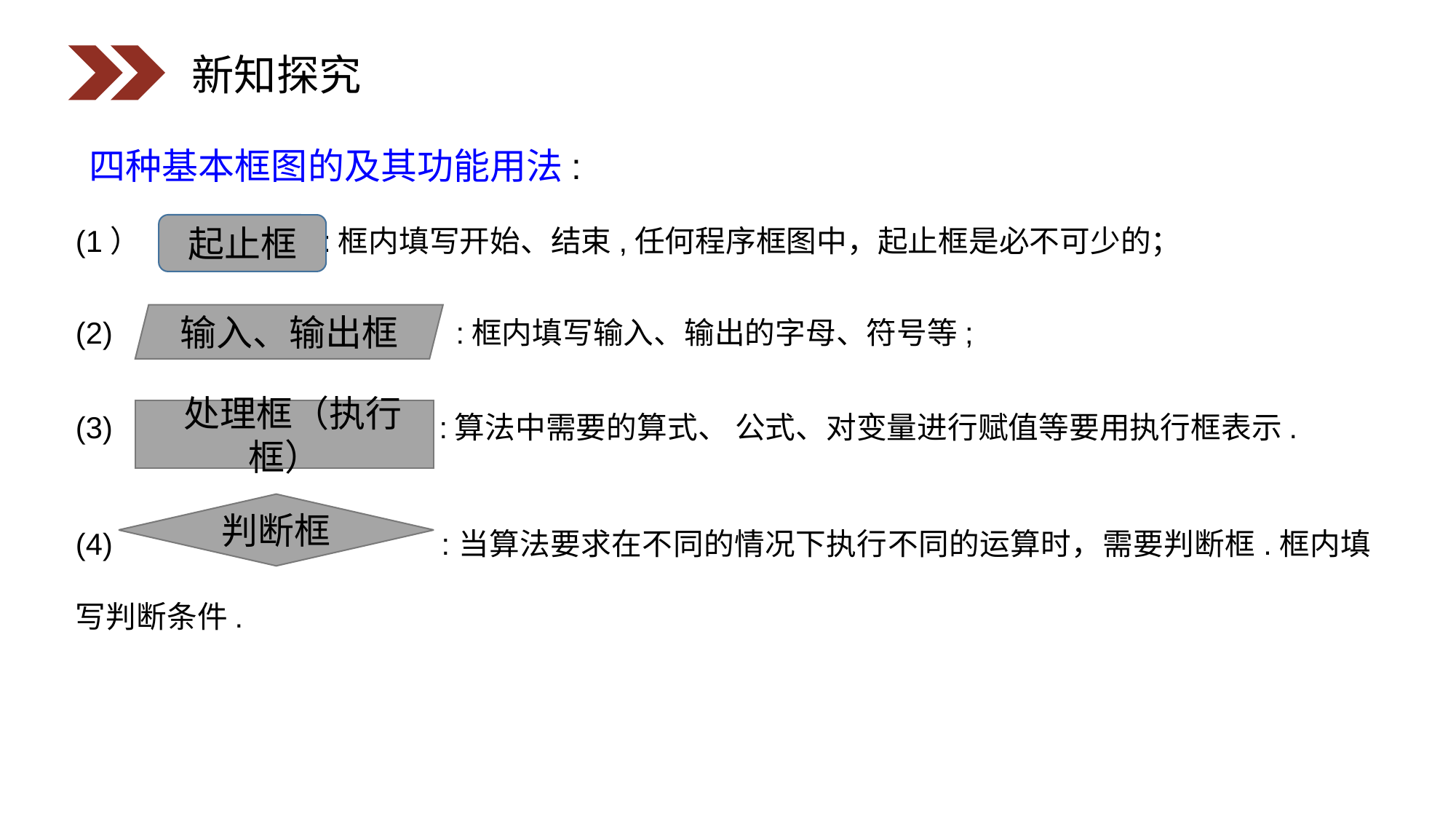

新知探究
四种基本框图的及其功能用法:
起止框
(1）                          :框内填写开始、结束,任何程序框图中，起止框是必不可少的；
输入、输出框
(2)                                         :框内填写输入、输出的字母、符号等;
 处理框（执行框）
(3)                                       :算法中需要的算式、 公式、对变量进行赋值等要用执行框表示.
(4)                                      :当算法要求在不同的情况下执行不同的运算时，需要判断框.框内填写判断条件.
判断框